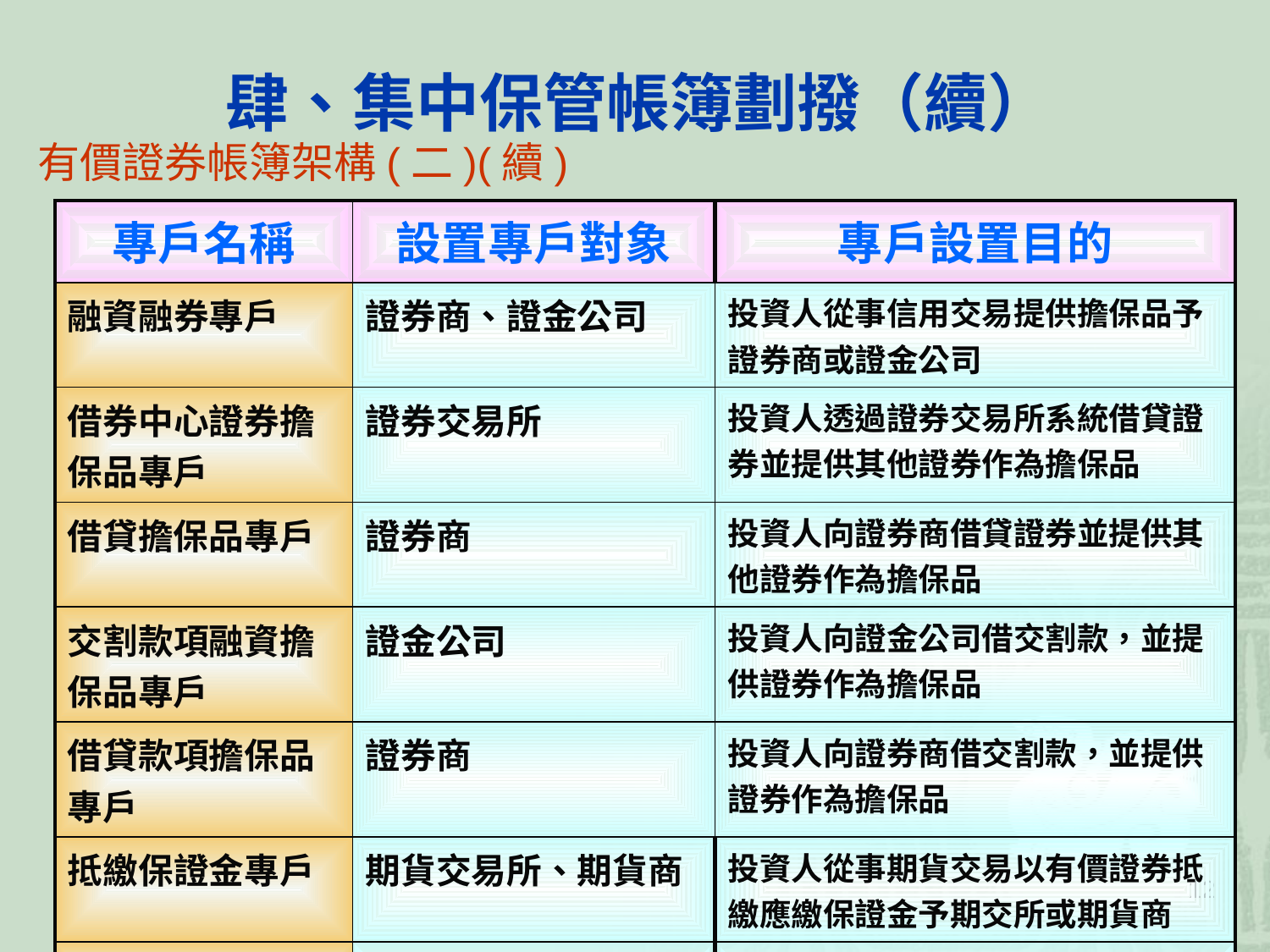

肆、集中保管帳簿劃撥（續）
有價證券帳簿架構(二)(續)
| 專戶名稱 | 設置專戶對象 | 專戶設置目的 |
| --- | --- | --- |
| 融資融券專戶 | 證券商、證金公司 | 投資人從事信用交易提供擔保品予證券商或證金公司 |
| 借券中心證券擔保品專戶 | 證券交易所 | 投資人透過證券交易所系統借貸證券並提供其他證券作為擔保品 |
| 借貸擔保品專戶 | 證券商 | 投資人向證券商借貸證券並提供其他證券作為擔保品 |
| 交割款項融資擔保品專戶 | 證金公司 | 投資人向證金公司借交割款，並提供證券作為擔保品 |
| 借貸款項擔保品專戶 | 證券商 | 投資人向證券商借交割款，並提供證券作為擔保品 |
| 抵繳保證金專戶 | 期貨交易所、期貨商 | 投資人從事期貨交易以有價證券抵繳應繳保證金予期交所或期貨商 |
| 設質專戶 | 質權人參加人 | 投資人借貸資金以有價證券設質 |
12